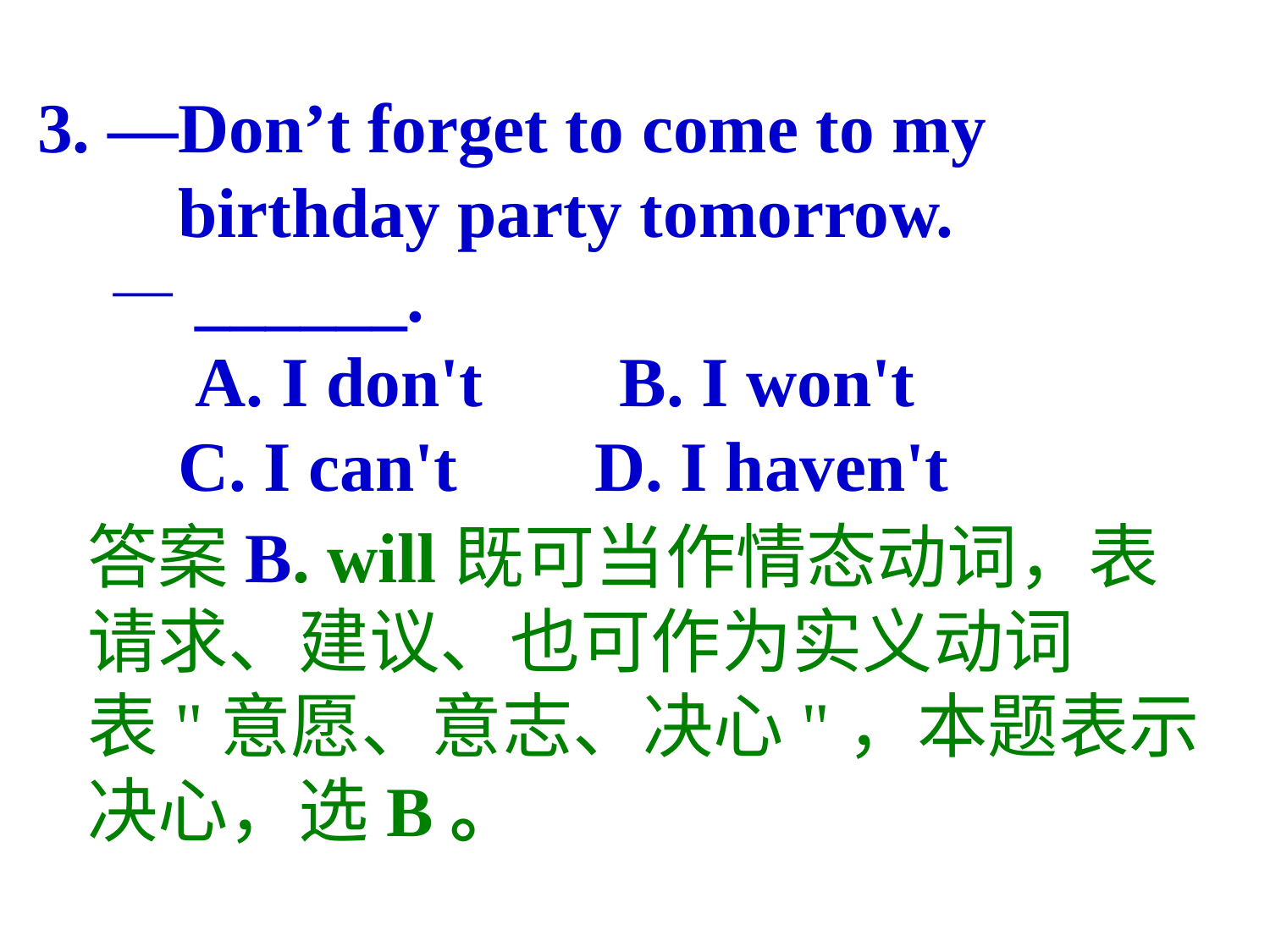

3. —Don’t forget to come to my
        birthday party tomorrow.
　—______.
　　A. I don't　  B. I won't
        C. I can't　  D. I haven't
答案B. will既可当作情态动词，表请求、建议、也可作为实义动词表"意愿、意志、决心"，本题表示决心，选B。